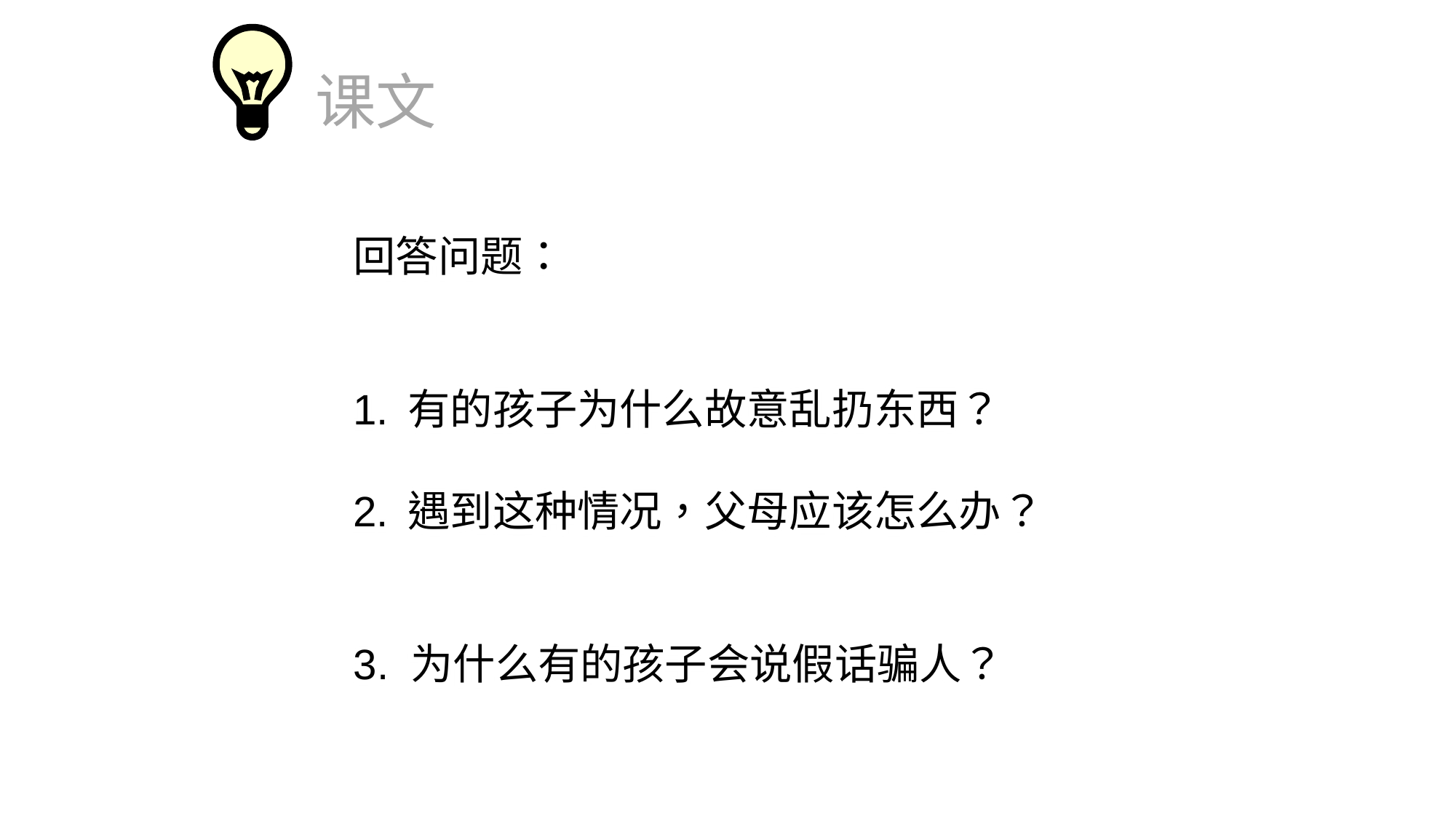

课文
回答问题：

有的孩子为什么故意乱扔东西？

遇到这种情况，父母应该怎么办？

3. 为什么有的孩子会说假话骗人？